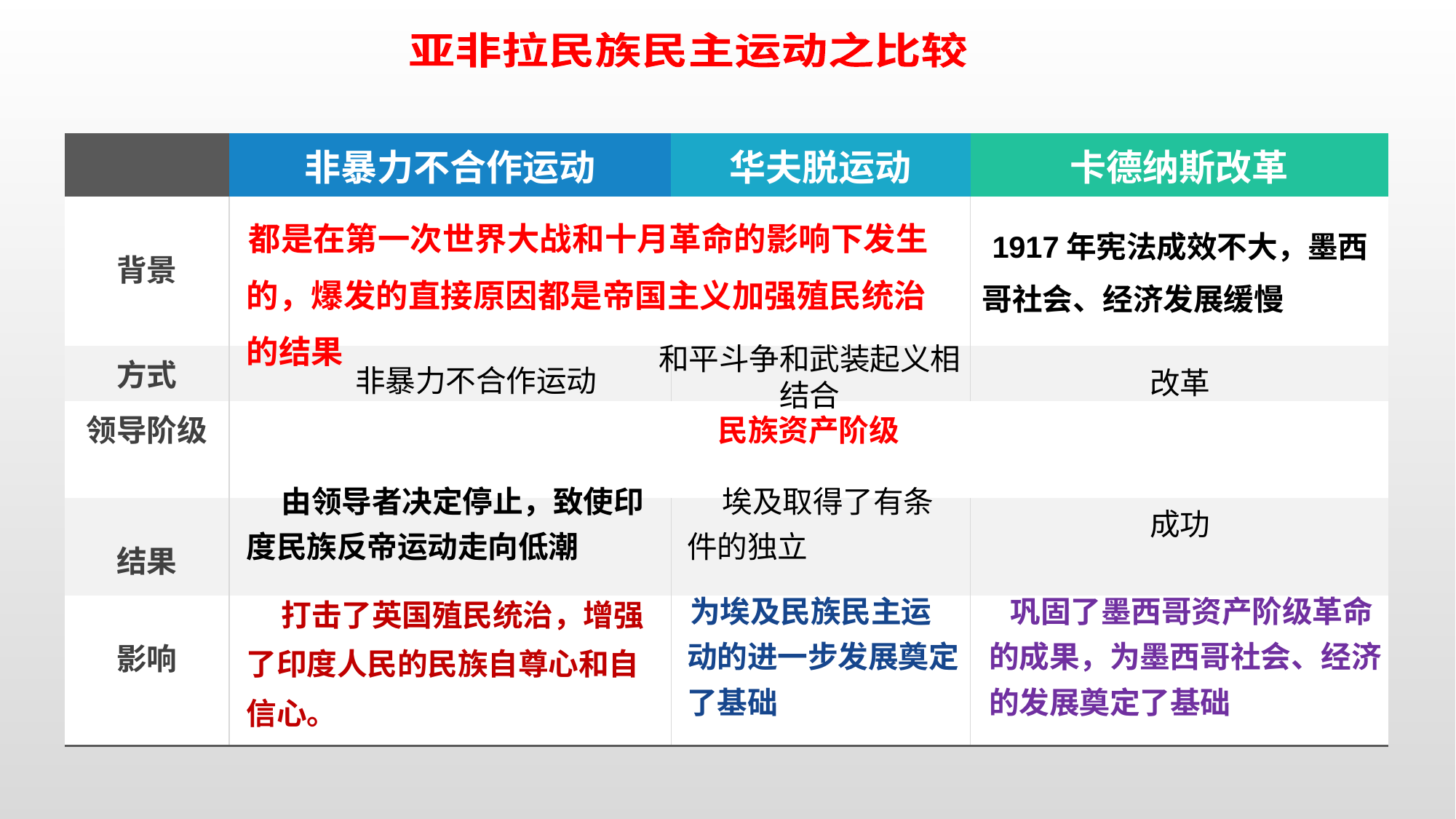

亚非拉民族民主运动之比较
|  | 非暴力不合作运动 | 华夫脱运动 | 卡德纳斯改革 |
| --- | --- | --- | --- |
| 背景 |  |  |  |
| 方式 |  |  |  |
| 领导阶级 |  |  |  |
| 结果 |  |  |  |
| 影响 |  |  |  |
    都是在第一次世界大战和十月革命的影响下发生的，爆发的直接原因都是帝国主义加强殖民统治的结果
    1917年宪法成效不大，墨西哥社会、经济发展缓慢
和平斗争和武装起义相结合
非暴力不合作运动
改革
民族资产阶级
    由领导者决定停止，致使印度民族反帝运动走向低潮
       埃及取得了有条件的独立
成功
    打击了英国殖民统治，增强了印度人民的民族自尊心和自信心。
       为埃及民族民主运动的进一步发展奠定了基础
     巩固了墨西哥资产阶级革命的成果，为墨西哥社会、经济的发展奠定了基础